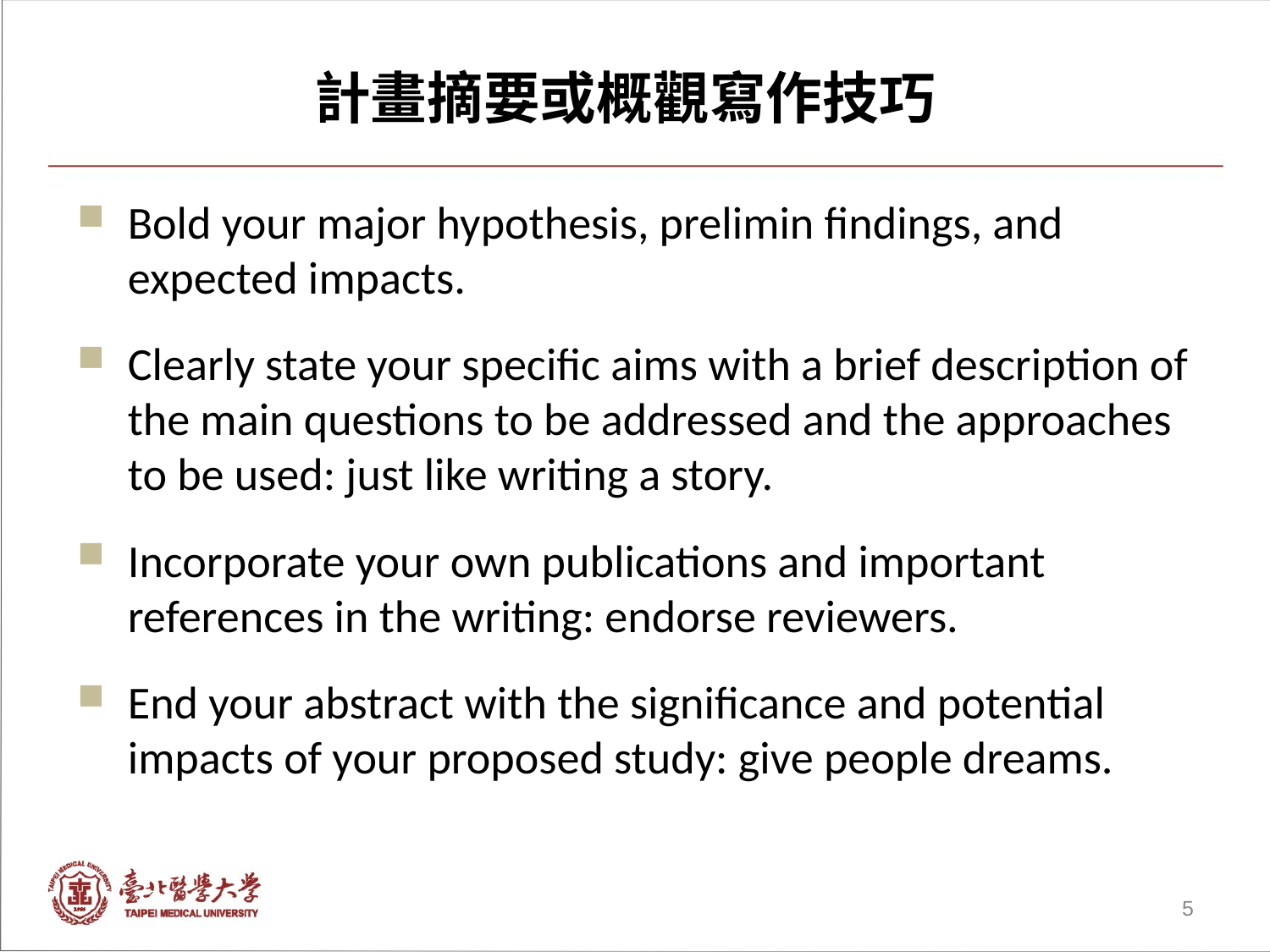

計畫摘要或概觀寫作技巧
Bold your major hypothesis, prelimin findings, and expected impacts.
Clearly state your specific aims with a brief description of the main questions to be addressed and the approaches to be used: just like writing a story.
Incorporate your own publications and important references in the writing: endorse reviewers.
End your abstract with the significance and potential impacts of your proposed study: give people dreams.

5